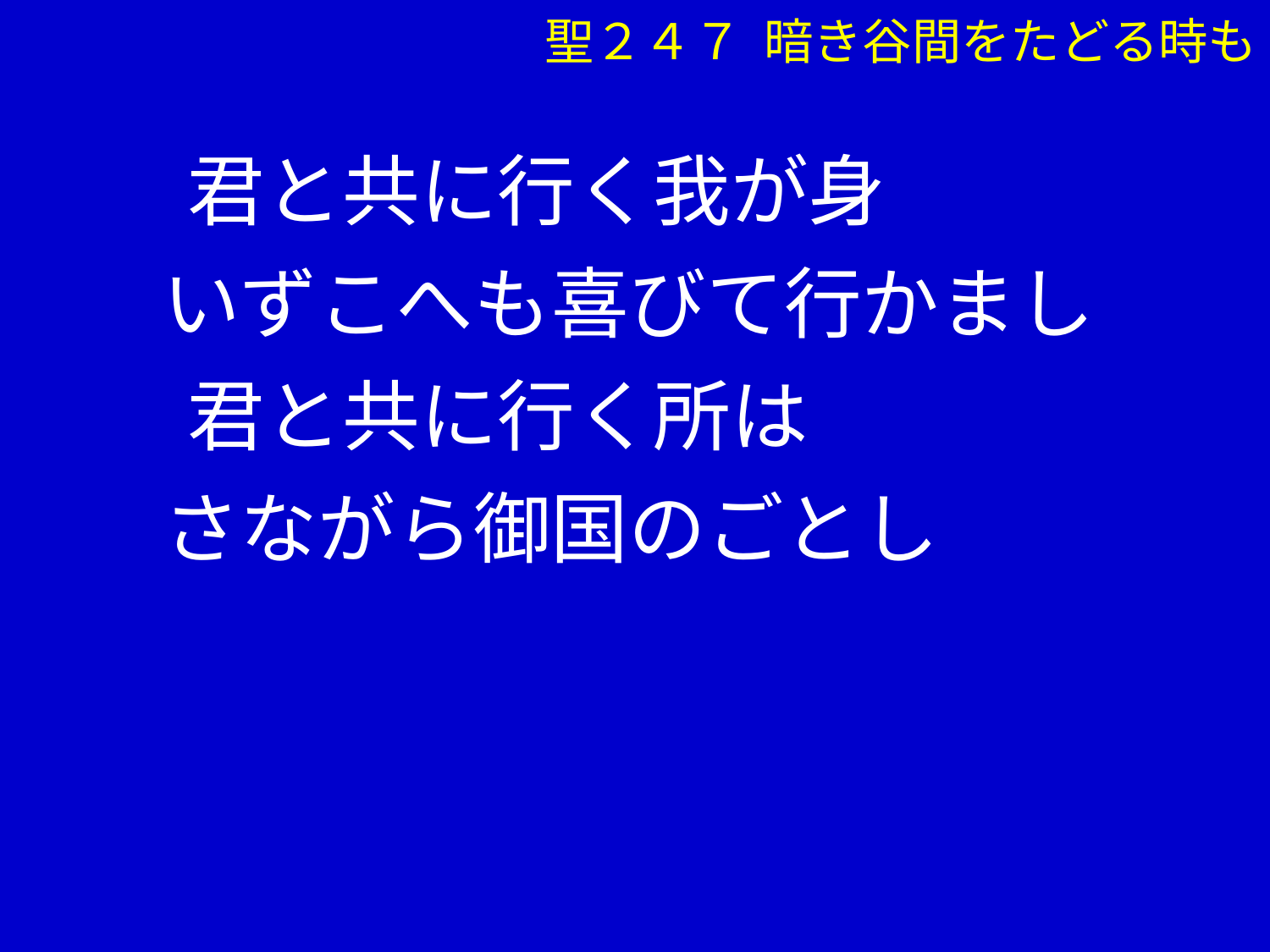

聖２４７  暗き谷間をたどる時も
　君と共に行く我が身
  いずこへも喜びて行かまし
　君と共に行く所は
  さながら御国のごとし